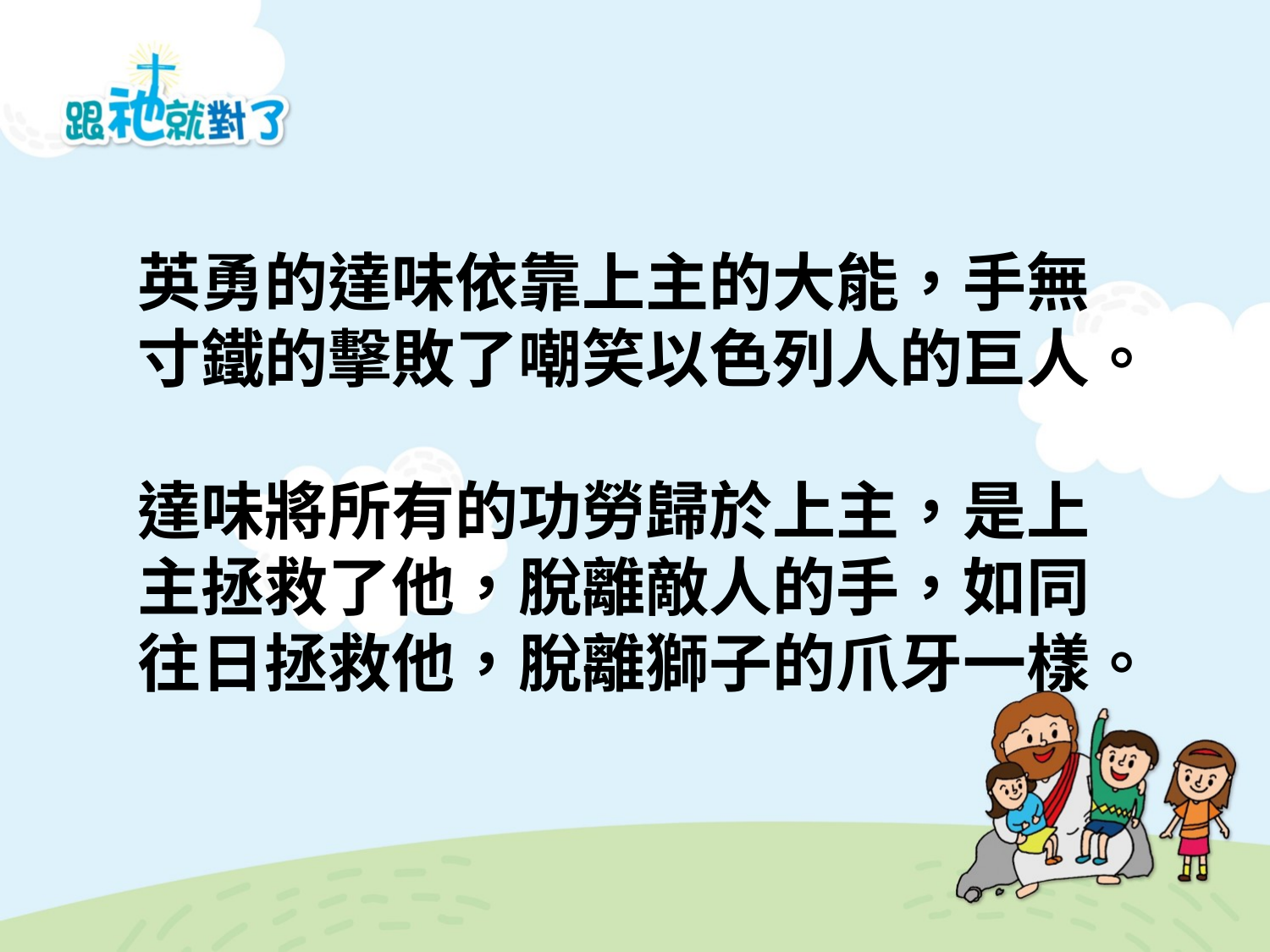

英勇的達味依靠上主的大能，手無寸鐵的擊敗了嘲笑以色列人的巨人。

達味將所有的功勞歸於上主，是上主拯救了他，脫離敵人的手，如同往日拯救他，脫離獅子的爪牙一樣。